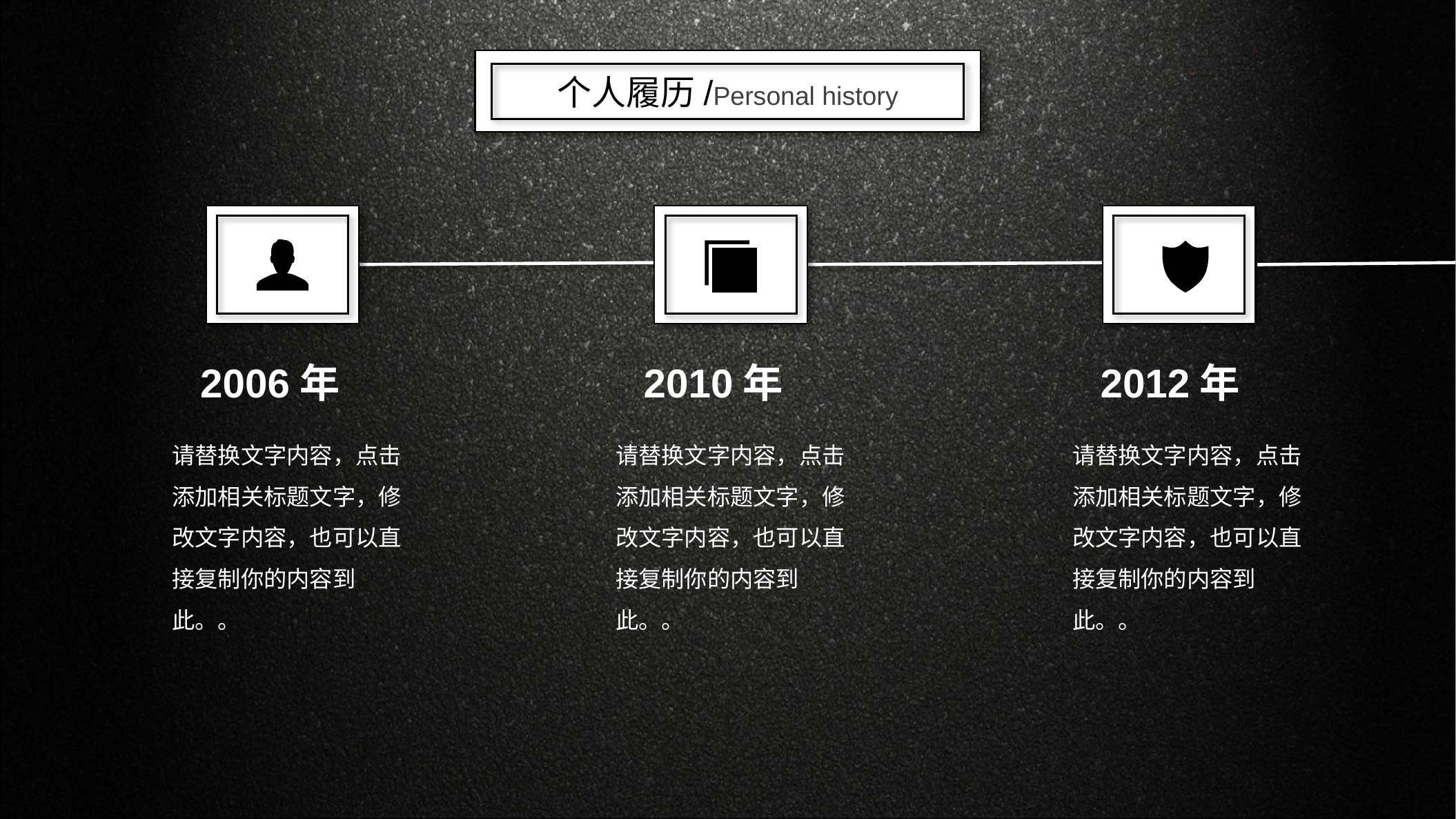

个人履历/Personal history

2006年
2010年
2012年
请替换文字内容，点击添加相关标题文字，修改文字内容，也可以直接复制你的内容到此。。
请替换文字内容，点击添加相关标题文字，修改文字内容，也可以直接复制你的内容到此。。
请替换文字内容，点击添加相关标题文字，修改文字内容，也可以直接复制你的内容到此。。